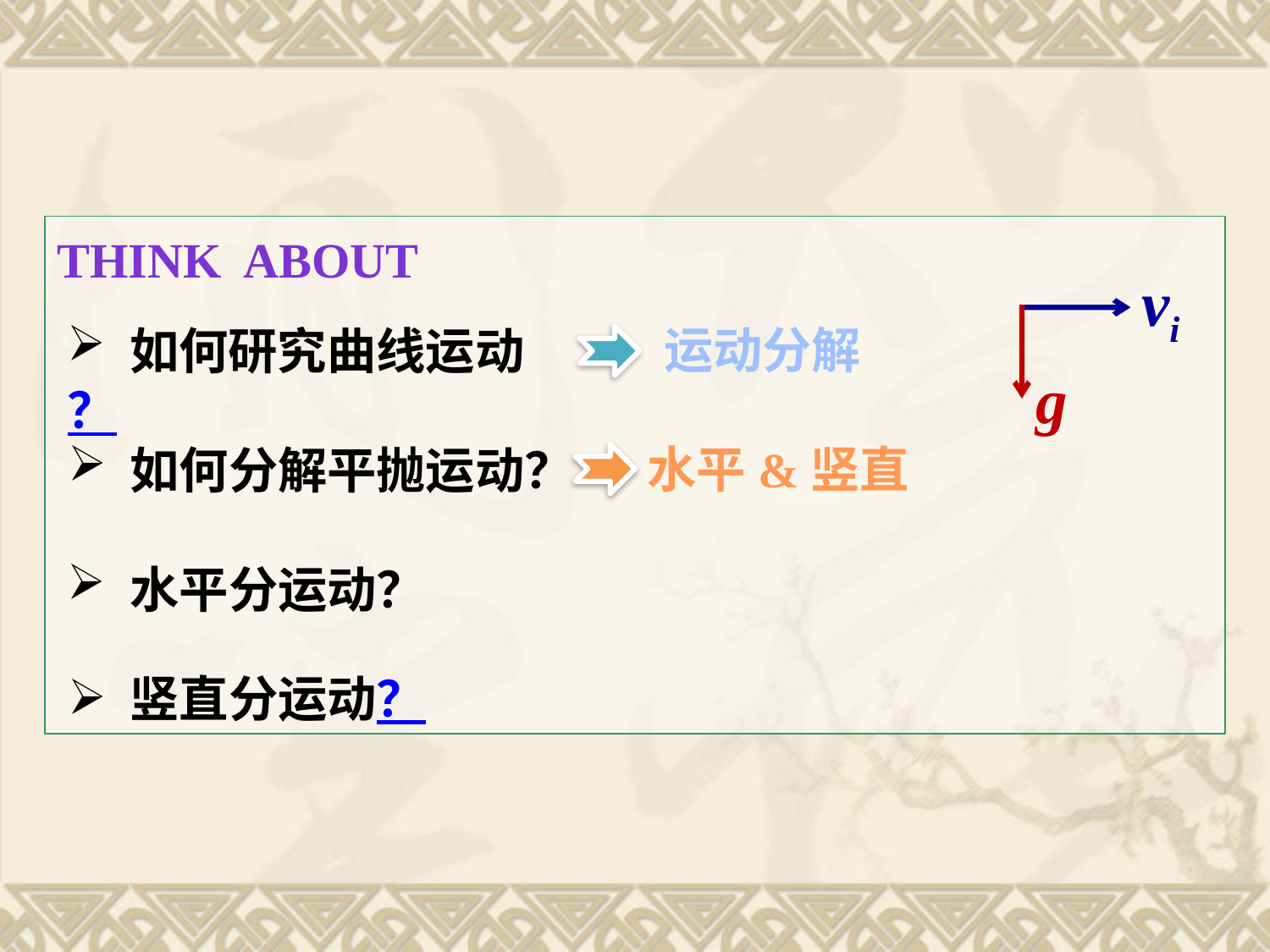

Think  about

g
vi
运动分解
 如何研究曲线运动？

水平&竖直
 如何分解平抛运动？

 水平分运动？
 竖直分运动？